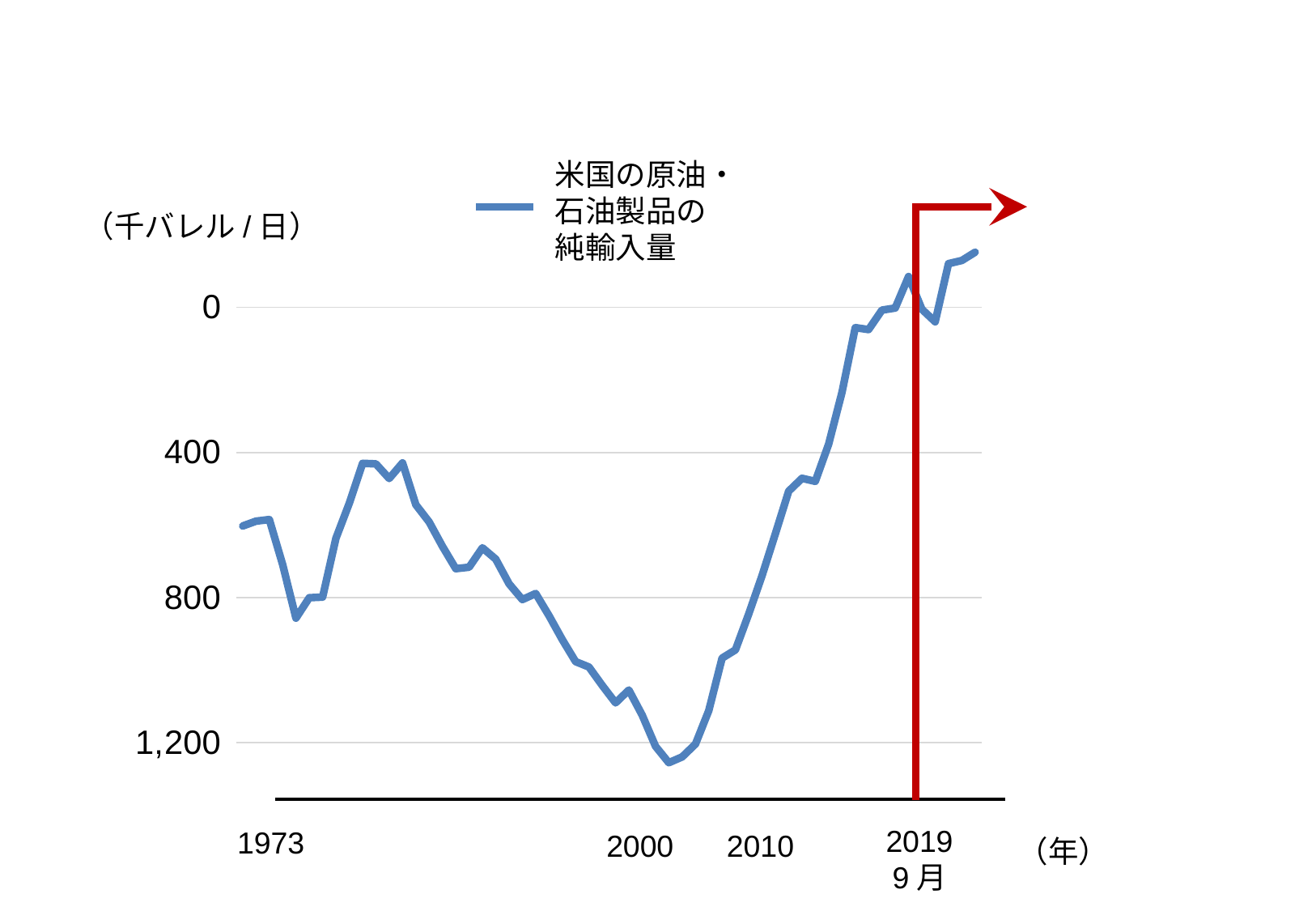

### Chart

| Category | 純輸入量 |
|---|---|
| 73 | 602.4877 |
|  | 589.1659999999999 |
|  | 584.6321 |
|  | 708.9649999999999 |
|  | 856.4541999999999 |
|  | 800.1611 |
|  | 798.529 |
|  | 636.4609 |
|  | 540.109 |
|  | 429.8206 |
|  | 431.2027 |
|  | 471.5461 |
|  | 428.6134 |
|  | 543.8927 |
|  | 591.4048 |
|  | 658.654 |
|  | 720.1752 |
|  | 716.0887 |
|  | 662.5813 |
|  | 693.8014000000001 |
|  | 761.7752 |
|  | 805.4042000000001 |
|  | 788.5689 |
|  | 849.79 |
|  | 915.8115 |
|  | 976.3531999999999 |
|  | 991.2486000000001 |
| 00 | 1041.9061 |
|  | 1090.0323 |
|  | 1054.6468 |
|  | 1123.7789 |
|  | 1209.6913 |
|  | 1254.8908 |
|  | 1239.0468 |
|  | 1203.583 |
|  | 1111.3667 |
|  | 966.6593999999999 |
| 10 | 944.0681000000001 |
|  | 845.0308000000001 |
|  | 739.3134 |
|  | 623.7443000000001 |
|  | 506.5024 |
|  | 471.05649999999997 |
|  | 479.46940000000006 |
|  | 376.84499999999997 |
|  | 234.1344 |
|  | 55.6491 |
| 19 | 61.0 |
米国の原油・
石油製品の
純輸入量
（千バレル/日）
2019
9月
1973
2000
2010
（年）